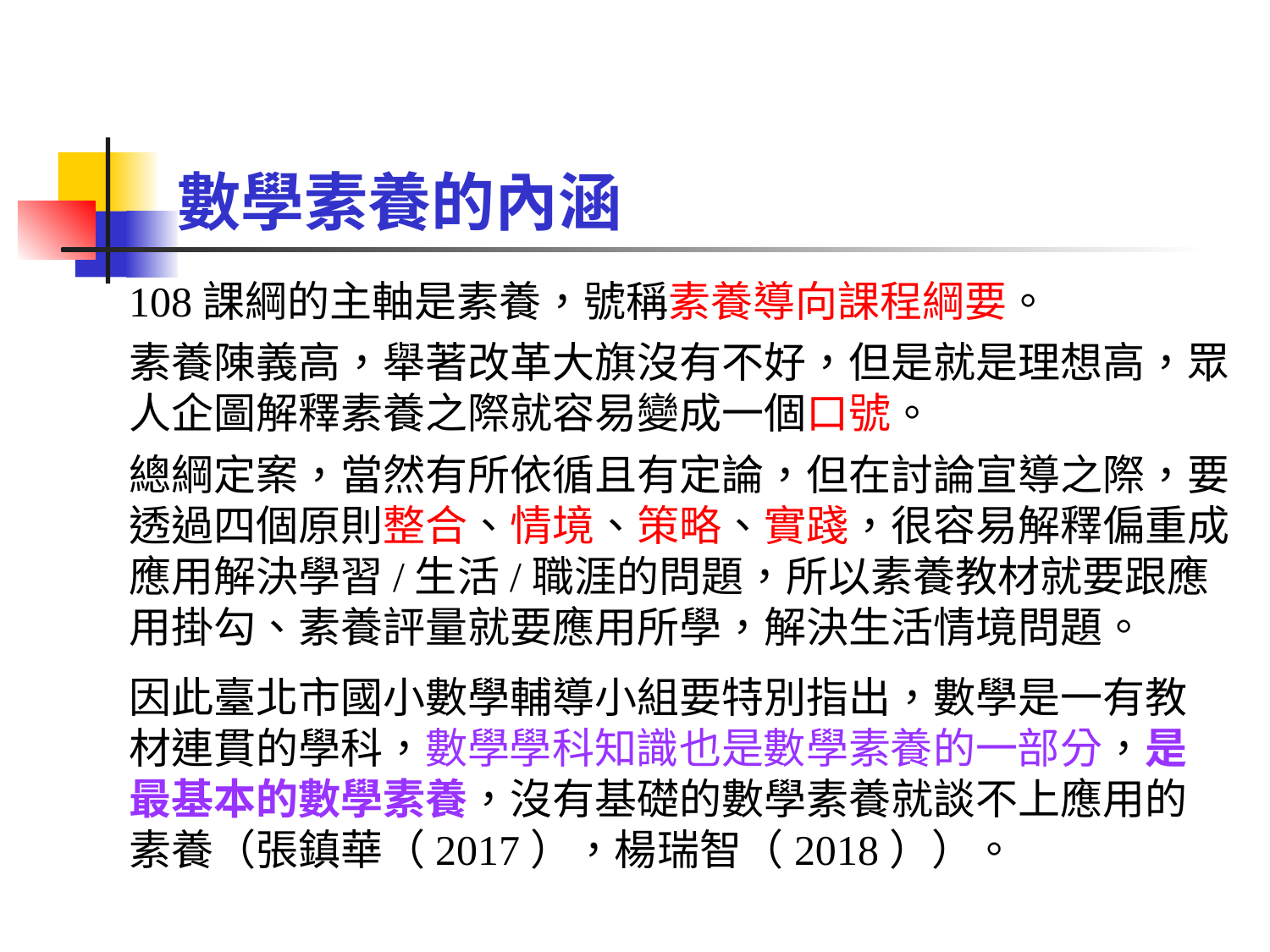

# 數學素養的內涵
108課綱的主軸是素養，號稱素養導向課程綱要。
素養陳義高，舉著改革大旗沒有不好，但是就是理想高，眾人企圖解釋素養之際就容易變成一個口號。
總綱定案，當然有所依循且有定論，但在討論宣導之際，要透過四個原則整合、情境、策略、實踐，很容易解釋偏重成應用解決學習/生活/職涯的問題，所以素養教材就要跟應用掛勾、素養評量就要應用所學，解決生活情境問題。
因此臺北市國小數學輔導小組要特別指出，數學是一有教材連貫的學科，數學學科知識也是數學素養的一部分，是最基本的數學素養，沒有基礎的數學素養就談不上應用的素養（張鎮華（2017），楊瑞智（2018））。